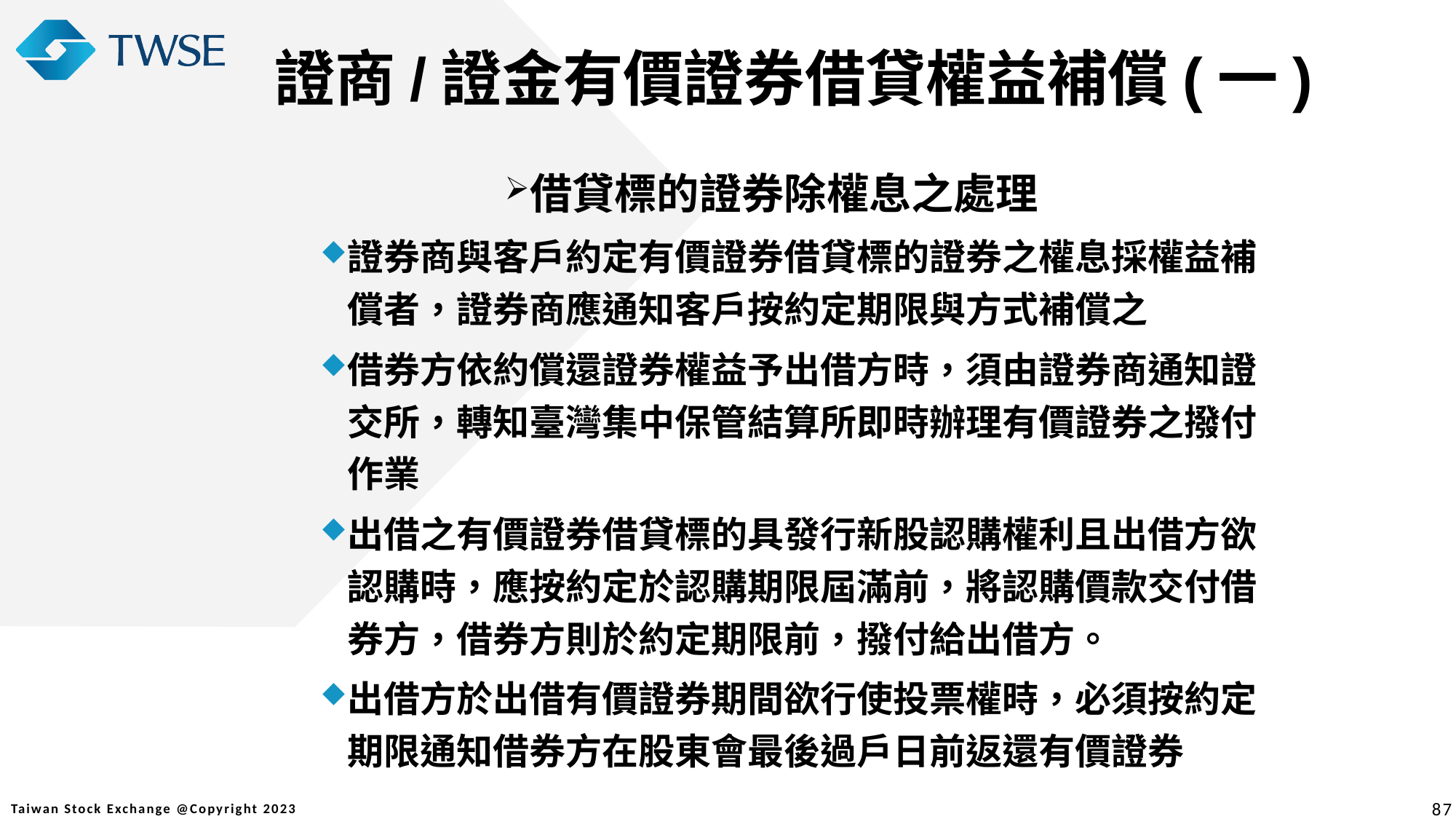

證商/證金有價證券借貸權益補償(一)
借貸標的證券除權息之處理
證券商與客戶約定有價證券借貸標的證券之權息採權益補償者，證券商應通知客戶按約定期限與方式補償之
借券方依約償還證券權益予出借方時，須由證券商通知證交所，轉知臺灣集中保管結算所即時辦理有價證券之撥付作業
出借之有價證券借貸標的具發行新股認購權利且出借方欲認購時，應按約定於認購期限屆滿前，將認購價款交付借券方，借券方則於約定期限前，撥付給出借方。
出借方於出借有價證券期間欲行使投票權時，必須按約定期限通知借券方在股東會最後過戶日前返還有價證券

87